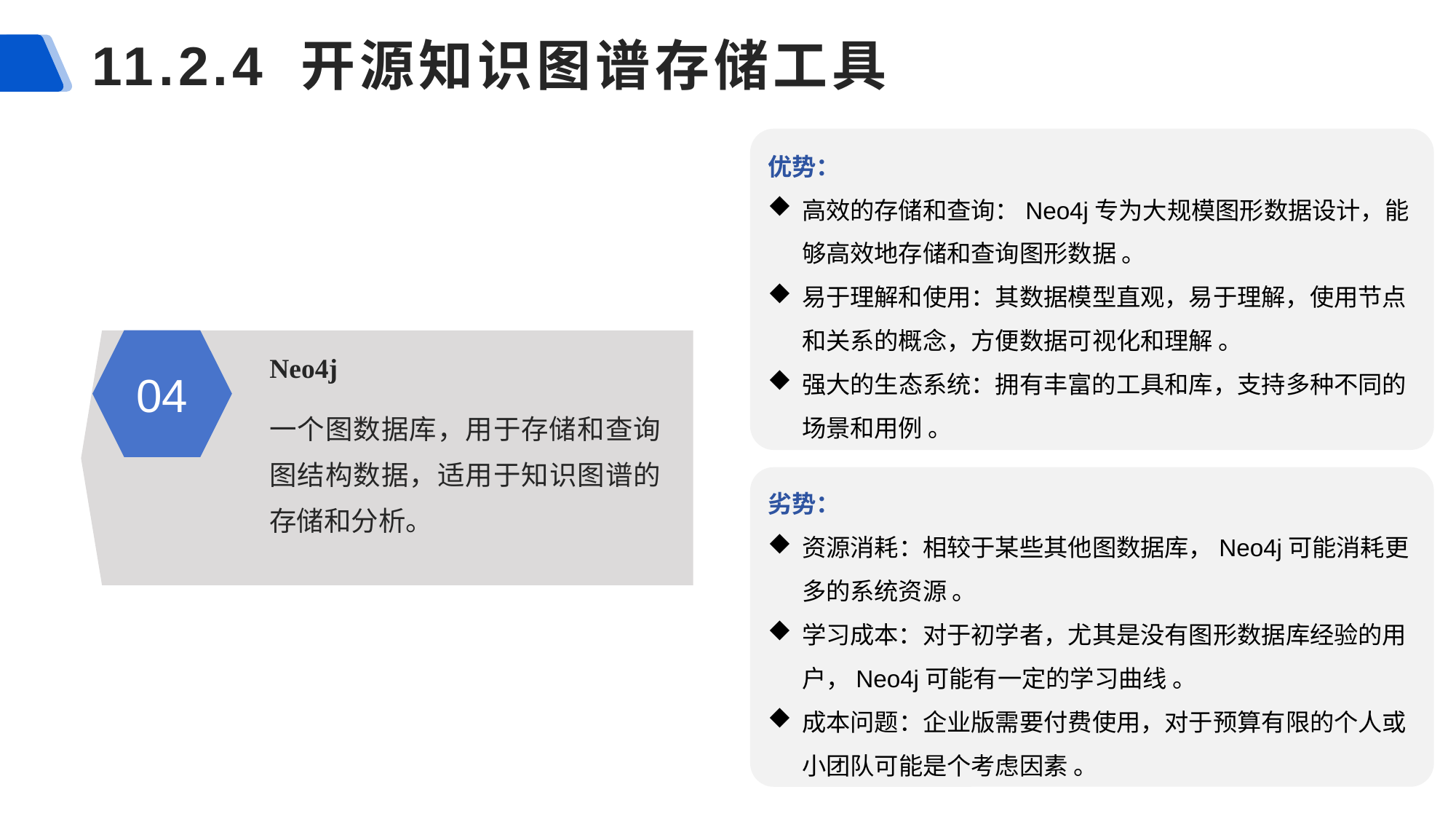

# 11.2.4 开源知识图谱存储工具

优势：
高效的存储和查询：Neo4j专为大规模图形数据设计，能够高效地存储和查询图形数据 。
易于理解和使用：其数据模型直观，易于理解，使用节点和关系的概念，方便数据可视化和理解 。
强大的生态系统：拥有丰富的工具和库，支持多种不同的场景和用例 。
Neo4j
一个图数据库，用于存储和查询图结构数据，适用于知识图谱的存储和分析。

04
劣势：
资源消耗：相较于某些其他图数据库，Neo4j可能消耗更多的系统资源 。
学习成本：对于初学者，尤其是没有图形数据库经验的用户，Neo4j可能有一定的学习曲线 。
成本问题：企业版需要付费使用，对于预算有限的个人或小团队可能是个考虑因素 。